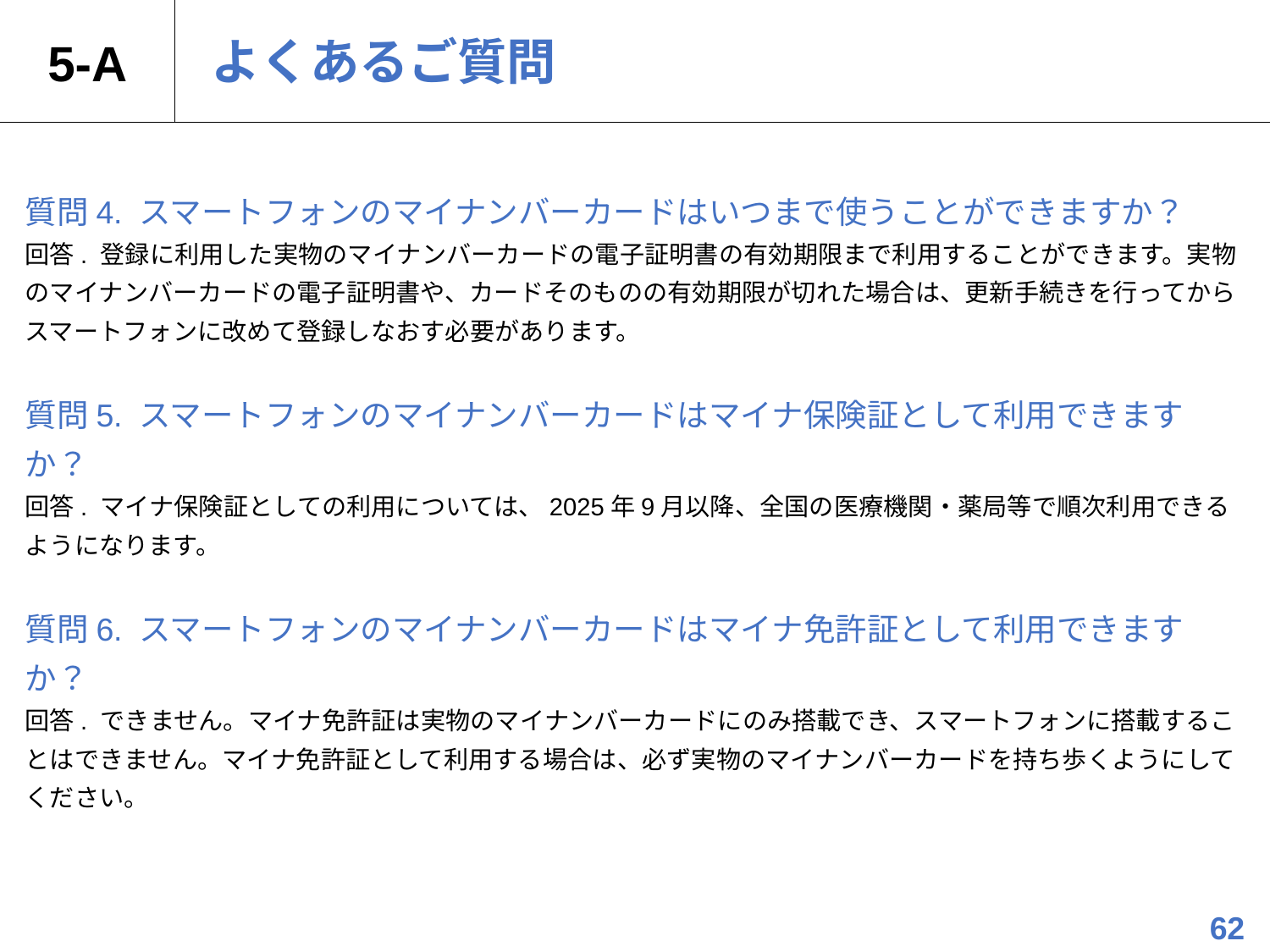

# 5-A
よくあるご質問
質問4. スマートフォンのマイナンバーカードはいつまで使うことができますか？
回答. 登録に利用した実物のマイナンバーカードの電子証明書の有効期限まで利用することができます。実物のマイナンバーカードの電子証明書や、カードそのものの有効期限が切れた場合は、更新手続きを行ってからスマートフォンに改めて登録しなおす必要があります。

質問5. スマートフォンのマイナンバーカードはマイナ保険証として利用できますか？
回答. マイナ保険証としての利用については、2025年9月以降、全国の医療機関・薬局等で順次利用できるようになります。

質問6. スマートフォンのマイナンバーカードはマイナ免許証として利用できますか？
回答. できません。マイナ免許証は実物のマイナンバーカードにのみ搭載でき、スマートフォンに搭載することはできません。マイナ免許証として利用する場合は、必ず実物のマイナンバーカードを持ち歩くようにしてください。
62